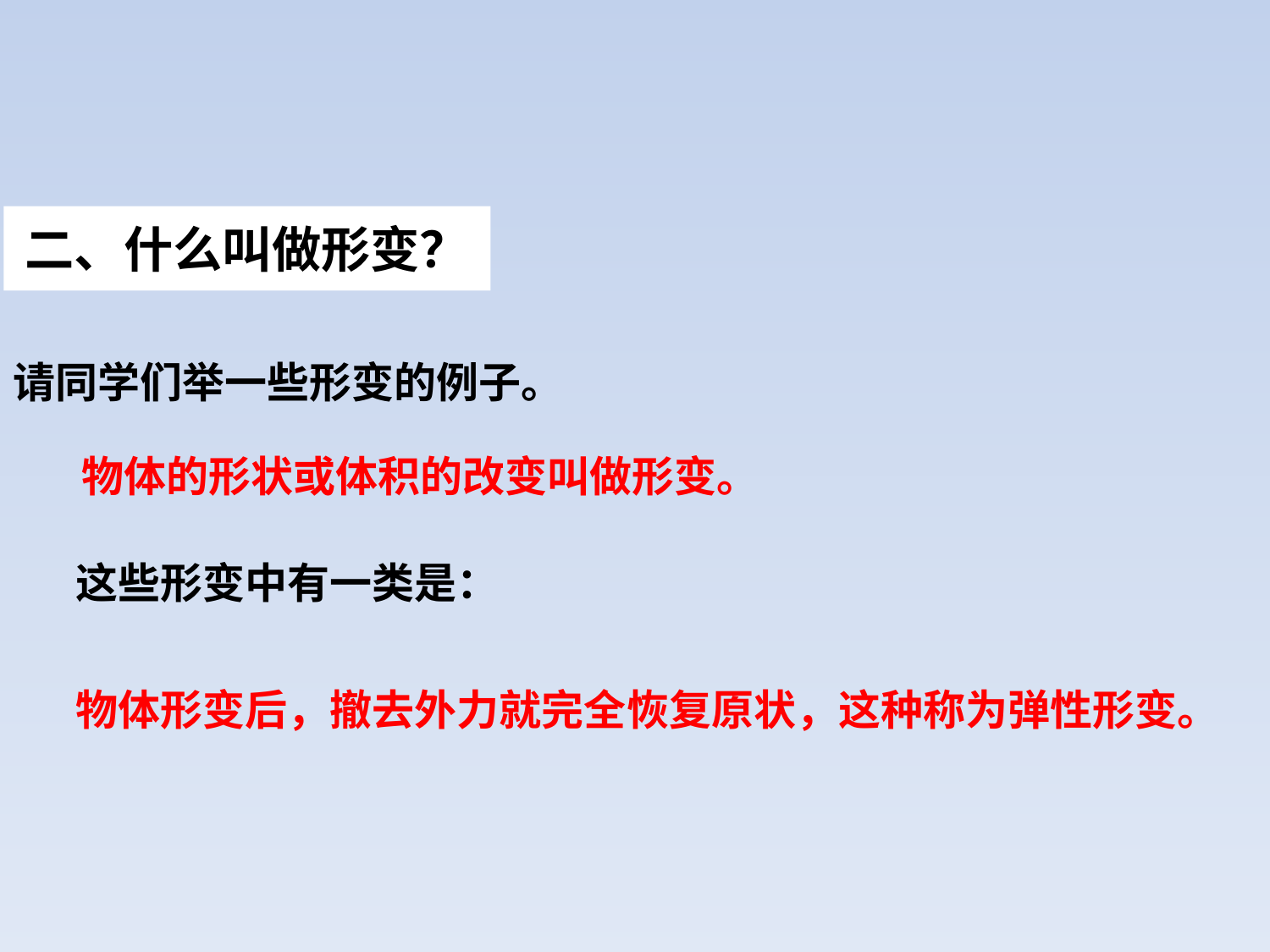

二、什么叫做形变？
请同学们举一些形变的例子。
物体的形状或体积的改变叫做形变。
这些形变中有一类是：

物体形变后，撤去外力就完全恢复原状，这种称为弹性形变。